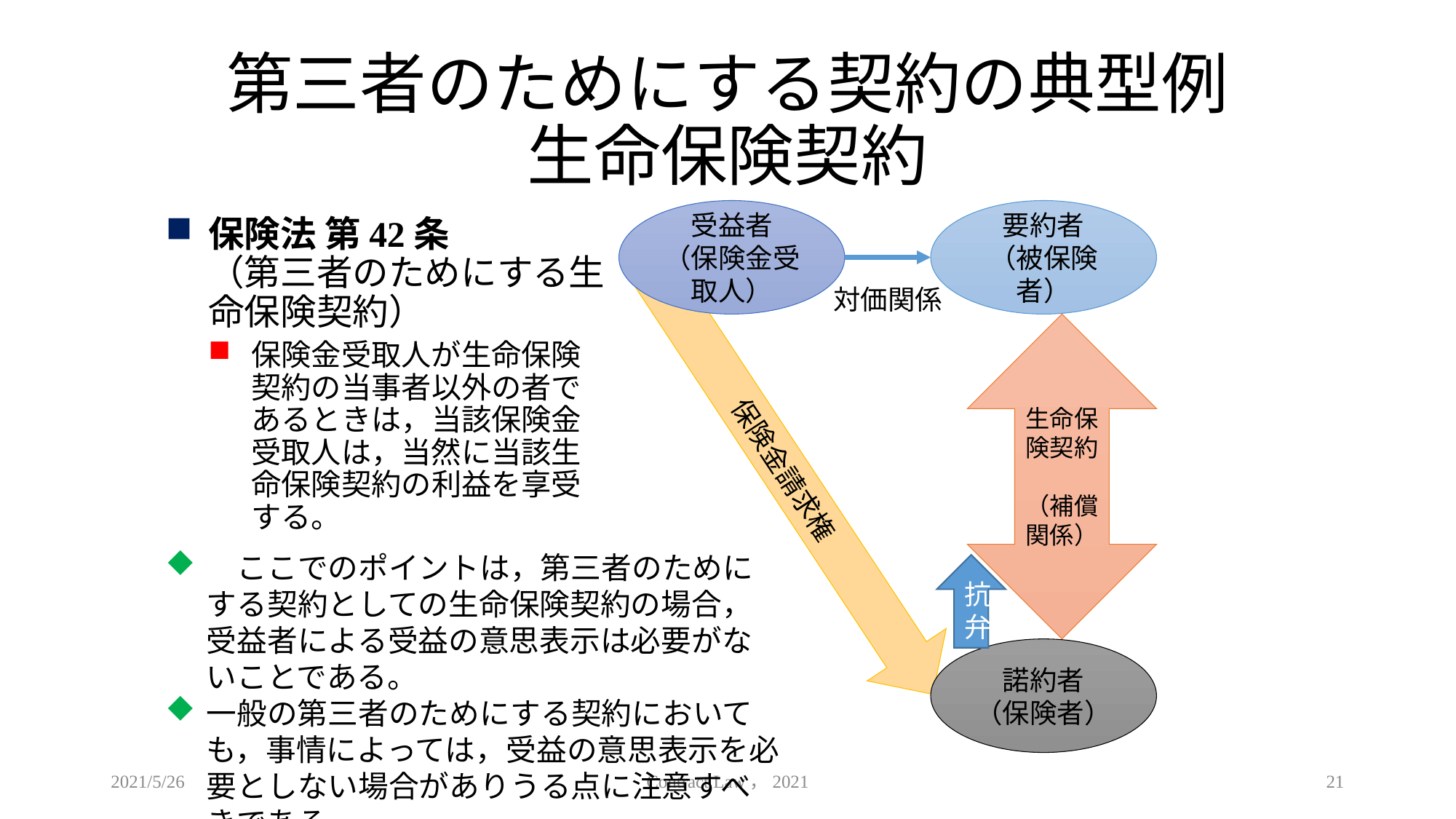

# 第三者のためにする契約の典型例 生命保険契約
受益者
（保険金受取人）
要約者
（被保険者）
保険法 第42条
（第三者のためにする生命保険契約）
保険金受取人が生命保険契約の当事者以外の者であるときは，当該保険金受取人は，当然に当該生命保険契約の利益を享受する。
対価関係
生命保険契約

（補償
関係）
保険金請求権
　ここでのポイントは，第三者のためにする契約としての生命保険契約の場合，受益者による受益の意思表示は必要がないことである。
一般の第三者のためにする契約においても，事情によっては，受益の意思表示を必要としない場合がありうる点に注意すべきである。
抗弁
諾約者
（保険者）
2021/5/26
Contract Law，2021
21